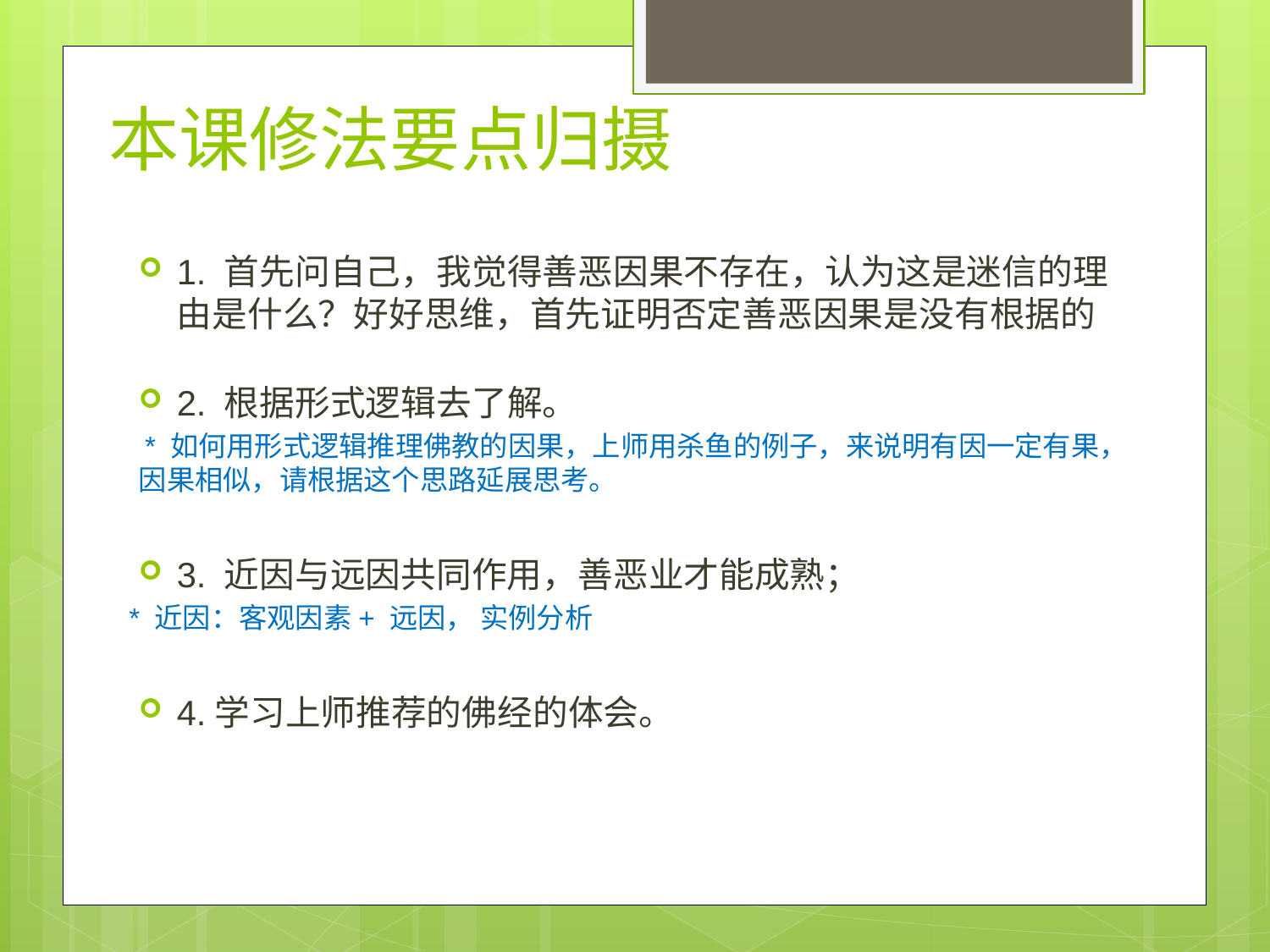

# 本课修法要点归摄

1. 首先问自己，我觉得善恶因果不存在，认为这是迷信的理由是什么？好好思维，首先证明否定善恶因果是没有根据的

2. 根据形式逻辑去了解。
  * 如何用形式逻辑推理佛教的因果，上师用杀鱼的例子，来说明有因一定有果，因果相似，请根据这个思路延展思考。

3. 近因与远因共同作用，善恶业才能成熟；
* 近因：客观因素+ 远因， 实例分析

4.学习上师推荐的佛经的体会。